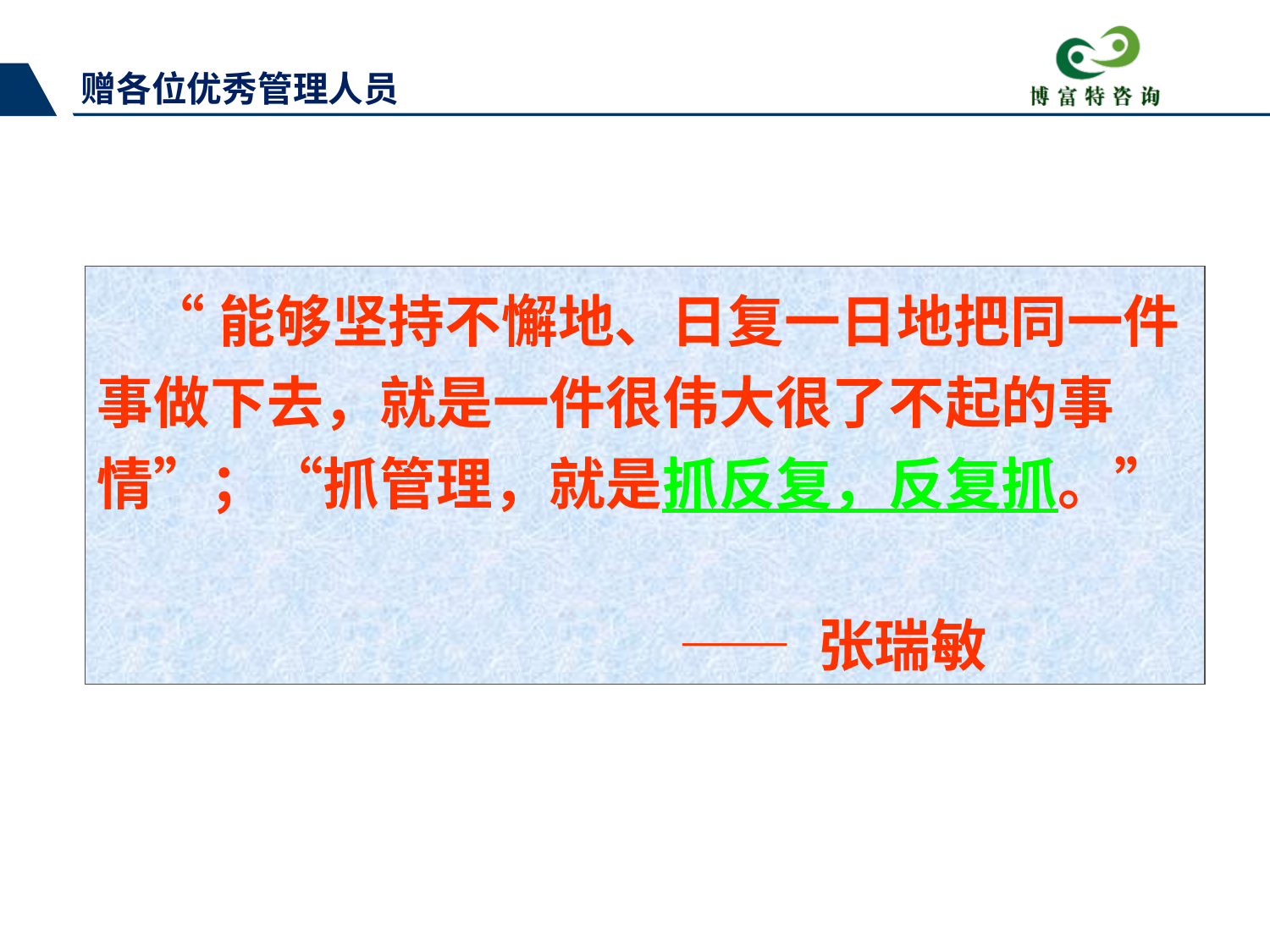

赠各位优秀管理人员
    “能够坚持不懈地、日复一日地把同一件事做下去，就是一件很伟大很了不起的事情”；“抓管理，就是抓反复，反复抓。”

                                             —— 张瑞敏